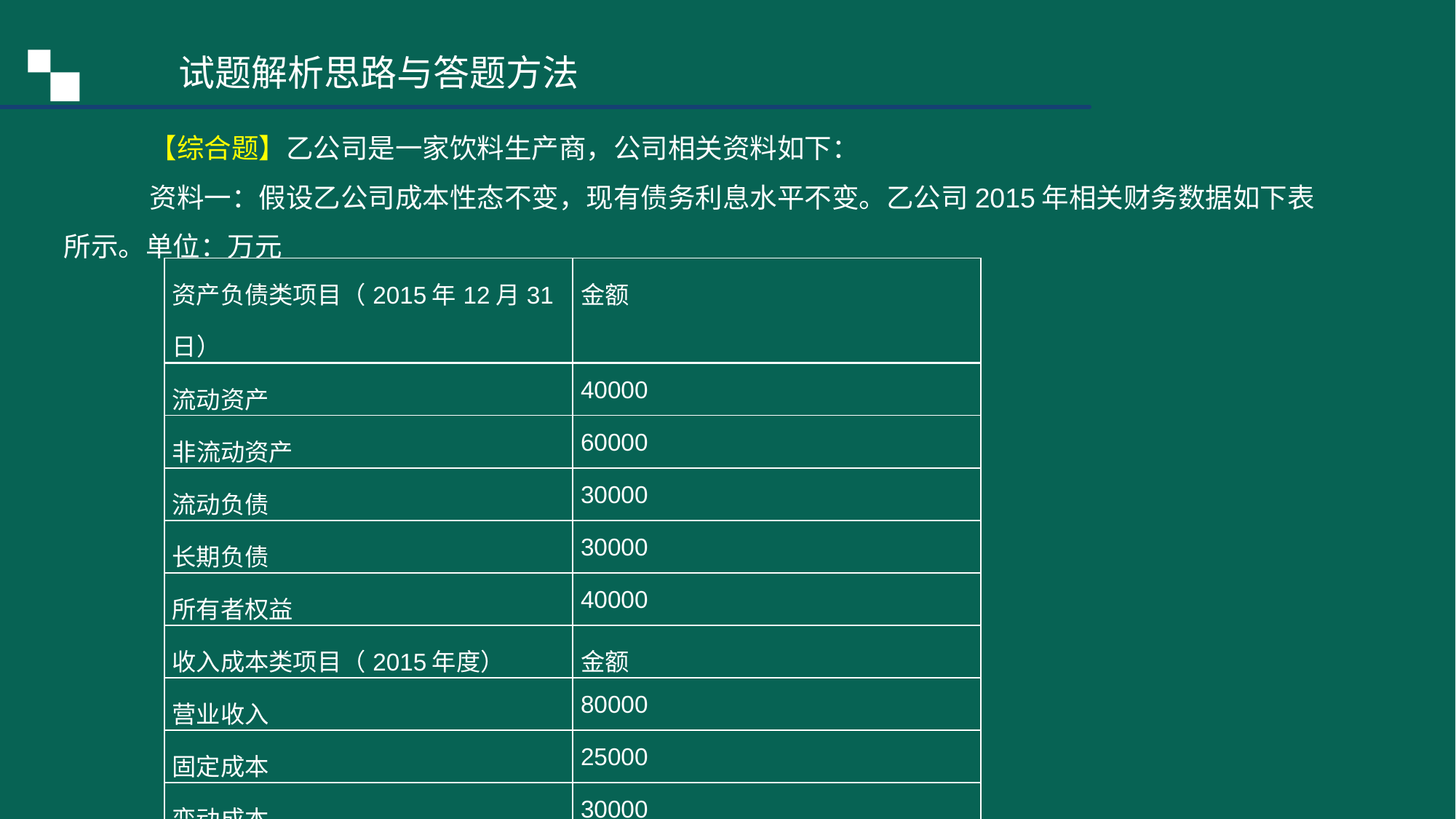

试题解析思路与答题方法
【综合题】乙公司是一家饮料生产商，公司相关资料如下：
资料一：假设乙公司成本性态不变，现有债务利息水平不变。乙公司2015年相关财务数据如下表所示。单位：万元

| 资产负债类项目（2015年12月31日） | 金额 |
| --- | --- |
| 流动资产 | 40000 |
| 非流动资产 | 60000 |
| 流动负债 | 30000 |
| 长期负债 | 30000 |
| 所有者权益 | 40000 |
| 收入成本类项目（2015年度） | 金额 |
| 营业收入 | 80000 |
| 固定成本 | 25000 |
| 变动成本 | 30000 |
| 财务费用（利息费用） | 2000 |